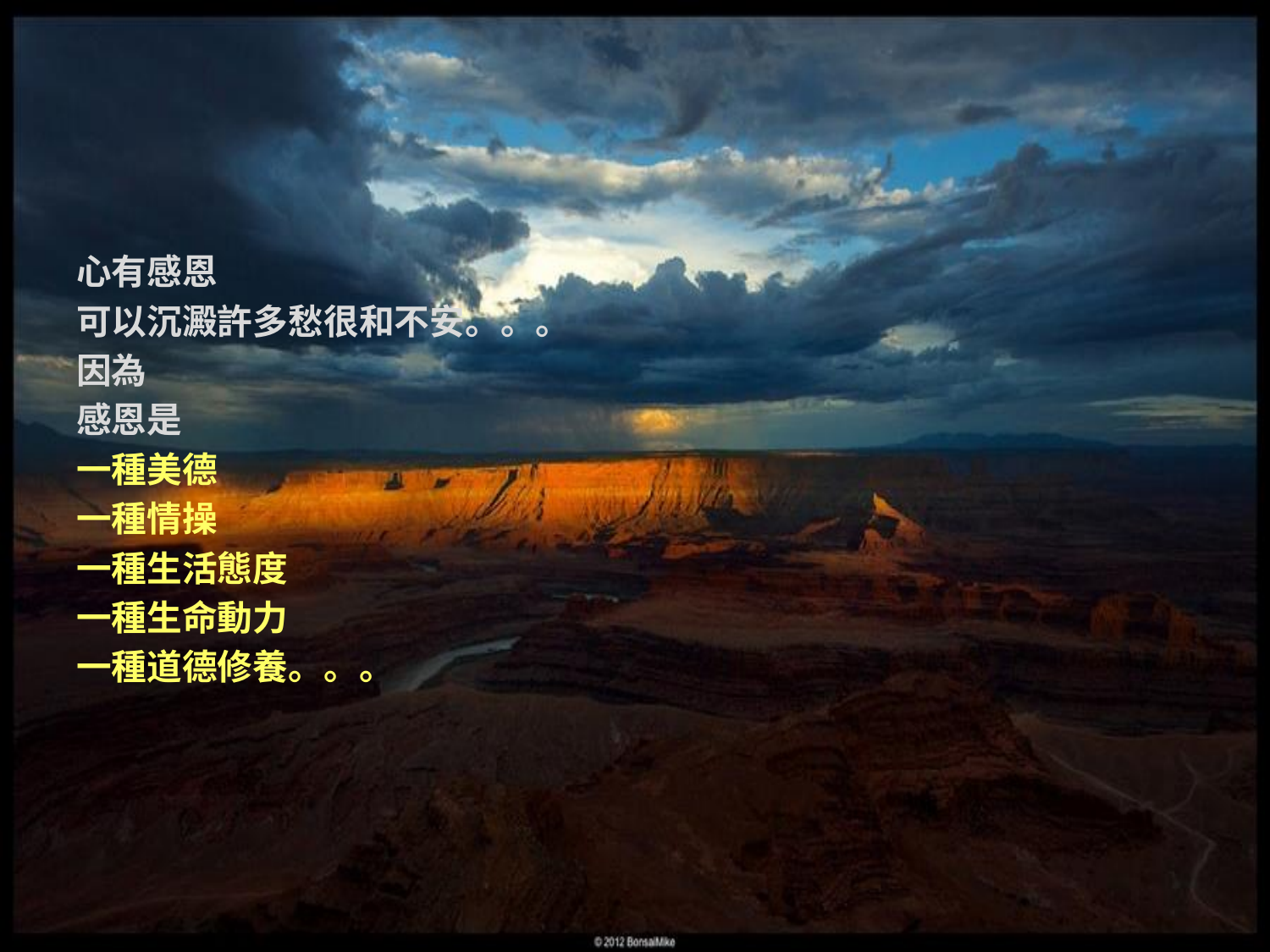

心有感恩
可以沉澱許多愁很和不安。。。
因為
感恩是
一種美德
一種情操
一種生活態度
一種生命動力
一種道德修養。。。